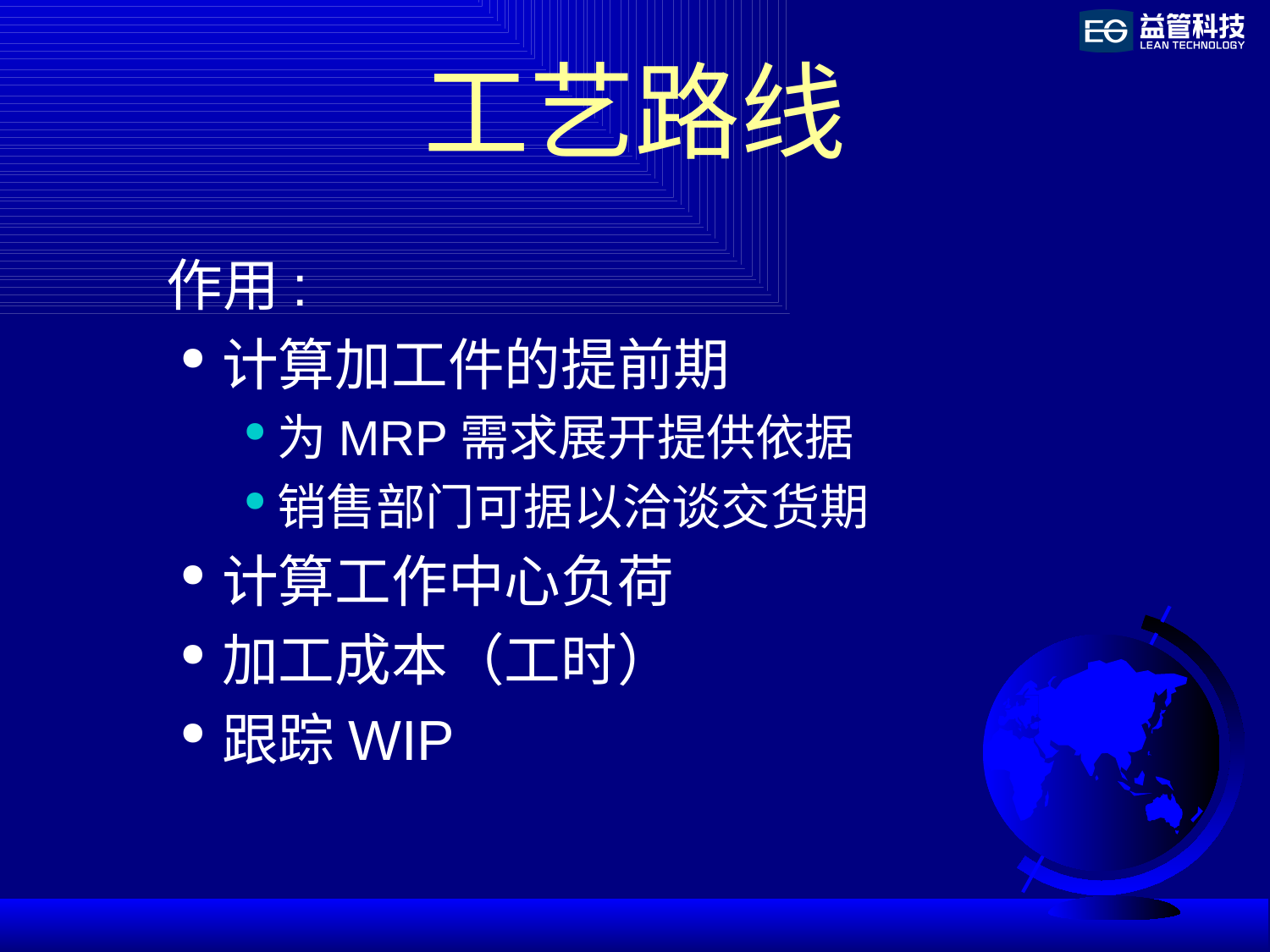

# 工艺路线
作用:
计算加工件的提前期
为MRP需求展开提供依据
销售部门可据以洽谈交货期
计算工作中心负荷
加工成本（工时）
跟踪WIP
25